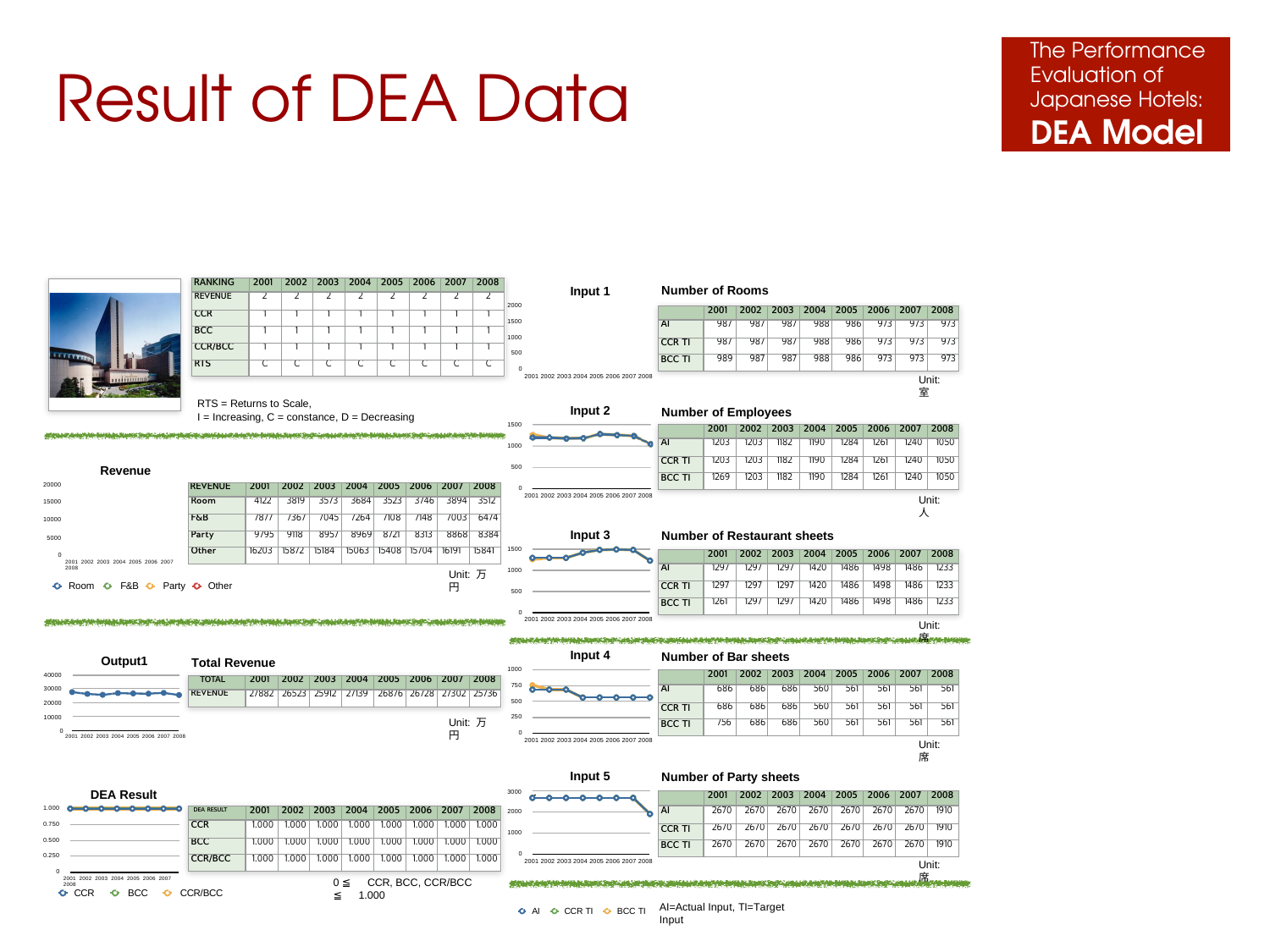

The Performance Evaluation of Japanese Hotels:
DEA Model
Result of DEA Data

| RANKING | 2001 | 2002 | 2003 | 2004 | 2005 | 2006 | 2007 | 2008 |
| --- | --- | --- | --- | --- | --- | --- | --- | --- |
| REVENUE | 2 | 2 | 2 | 2 | 2 | 2 | 2 | 2 |
| CCR | 1 | 1 | 1 | 1 | 1 | 1 | 1 | 1 |
| BCC | 1 | 1 | 1 | 1 | 1 | 1 | 1 | 1 |
| CCR/BCC | 1 | 1 | 1 | 1 | 1 | 1 | 1 | 1 |
| RTS | C | C | C | C | C | C | C | C |

Number of Rooms
Input 1

2000

|  | 2001 | 2002 | 2003 | 2004 | 2005 | 2006 | 2007 | 2008 |
| --- | --- | --- | --- | --- | --- | --- | --- | --- |
| AI | 987 | 987 | 987 | 988 | 986 | 973 | 973 | 973 |
| CCR TI | 987 | 987 | 987 | 988 | 986 | 973 | 973 | 973 |
| BCC TI | 989 | 987 | 987 | 988 | 986 | 973 | 973 | 973 |

1500
1000
500
0
2001 2002 2003 2004 2005 2006 2007 2008
Unit: 室

RTS = Returns to Scale,
I = Increasing, C = constance, D = Decreasing
Input 2
Number of Employees

1500
|  | 2001 | 2002 | 2003 | 2004 | 2005 | 2006 | 2007 | 2008 |
| --- | --- | --- | --- | --- | --- | --- | --- | --- |
| AI | 1203 | 1203 | 1182 | 1190 | 1284 | 1261 | 1240 | 1050 |
| CCR TI | 1203 | 1203 | 1182 | 1190 | 1284 | 1261 | 1240 | 1050 |
| BCC TI | 1269 | 1203 | 1182 | 1190 | 1284 | 1261 | 1240 | 1050 |

1000
Revenue
500

20000
| REVENUE | 2001 | 2002 | 2003 | 2004 | 2005 | 2006 | 2007 | 2008 |
| --- | --- | --- | --- | --- | --- | --- | --- | --- |
| Room | 4122 | 3819 | 3573 | 3684 | 3523 | 3746 | 3894 | 3512 |
| F&B | 7877 | 7367 | 7045 | 7264 | 7108 | 7148 | 7003 | 6474 |
| Party | 9795 | 9118 | 8957 | 8969 | 8721 | 8313 | 8868 | 8384 |
| Other | 16203 | 15872 | 15184 | 15063 | 15408 | 15704 | 16191 | 15841 |

0
2001 2002 2003 2004 2005 2006 2007 2008
Unit: 人
15000

10000
Input 3
Number of Restaurant sheets
5000

1500

|  | 2001 | 2002 | 2003 | 2004 | 2005 | 2006 | 2007 | 2008 |
| --- | --- | --- | --- | --- | --- | --- | --- | --- |
| AI | 1297 | 1297 | 1297 | 1420 | 1486 | 1498 | 1486 | 1233 |
| CCR TI | 1297 | 1297 | 1297 | 1420 | 1486 | 1498 | 1486 | 1233 |
| BCC TI | 1261 | 1297 | 1297 | 1420 | 1486 | 1498 | 1486 | 1233 |

0

2001  2002  2003  2004  2005  2006  2007  2008

1000
Unit: 万円

Room	F&B	Party
Other

500

0

2001 2002 2003 2004 2005 2006 2007 2008

Unit: 席

Input 4
Number of Bar sheets
Output1
Total Revenue

1000

|  | 2001 | 2002 | 2003 | 2004 | 2005 | 2006 | 2007 | 2008 |
| --- | --- | --- | --- | --- | --- | --- | --- | --- |
| AI | 686 | 686 | 686 | 560 | 561 | 561 | 561 | 561 |
| CCR TI | 686 | 686 | 686 | 560 | 561 | 561 | 561 | 561 |
| BCC TI | 756 | 686 | 686 | 560 | 561 | 561 | 561 | 561 |

40000

30000

20000

10000

0

| TOTAL | 2001 | 2002 | 2003 | 2004 | 2005 | 2006 | 2007 | 2008 |
| --- | --- | --- | --- | --- | --- | --- | --- | --- |
| REVENUE | 27882 | 26523 | 25912 | 27139 | 26876 | 26728 | 27302 | 25736 |

750

500

250
Unit: 万円

0

2001  2002  2003  2004  2005  2006  2007  2008

2001 2002 2003 2004 2005 2006 2007 2008
Unit: 席

Input 5
3000
Number of Party sheets

DEA Result

|  | 2001 | 2002 | 2003 | 2004 | 2005 | 2006 | 2007 | 2008 |
| --- | --- | --- | --- | --- | --- | --- | --- | --- |
| AI | 2670 | 2670 | 2670 | 2670 | 2670 | 2670 | 2670 | 1910 |
| CCR TI | 2670 | 2670 | 2670 | 2670 | 2670 | 2670 | 2670 | 1910 |
| BCC TI | 2670 | 2670 | 2670 | 2670 | 2670 | 2670 | 2670 | 1910 |

1.000
| DEA RESULT | 2001 | 2002 | 2003 | 2004 | 2005 | 2006 | 2007 | 2008 |
| --- | --- | --- | --- | --- | --- | --- | --- | --- |
| CCR | 1.000 | 1.000 | 1.000 | 1.000 | 1.000 | 1.000 | 1.000 | 1.000 |
| BCC | 1.000 | 1.000 | 1.000 | 1.000 | 1.000 | 1.000 | 1.000 | 1.000 |
| CCR/BCC | 1.000 | 1.000 | 1.000 | 1.000 | 1.000 | 1.000 | 1.000 | 1.000 |

2000

0.750

1000

0.500

0
0.250

2001 2002 2003 2004 2005 2006 2007 2008
Unit: 席
0

2001  2002  2003  2004  2005  2006  2007  2008
0 ≦ CCR, BCC, CCR/BCC ≦ 1.000

CCR	BCC	CCR/BCC

AI=Actual Input, TI=Target Input
AI
CCR TI
BCC TI